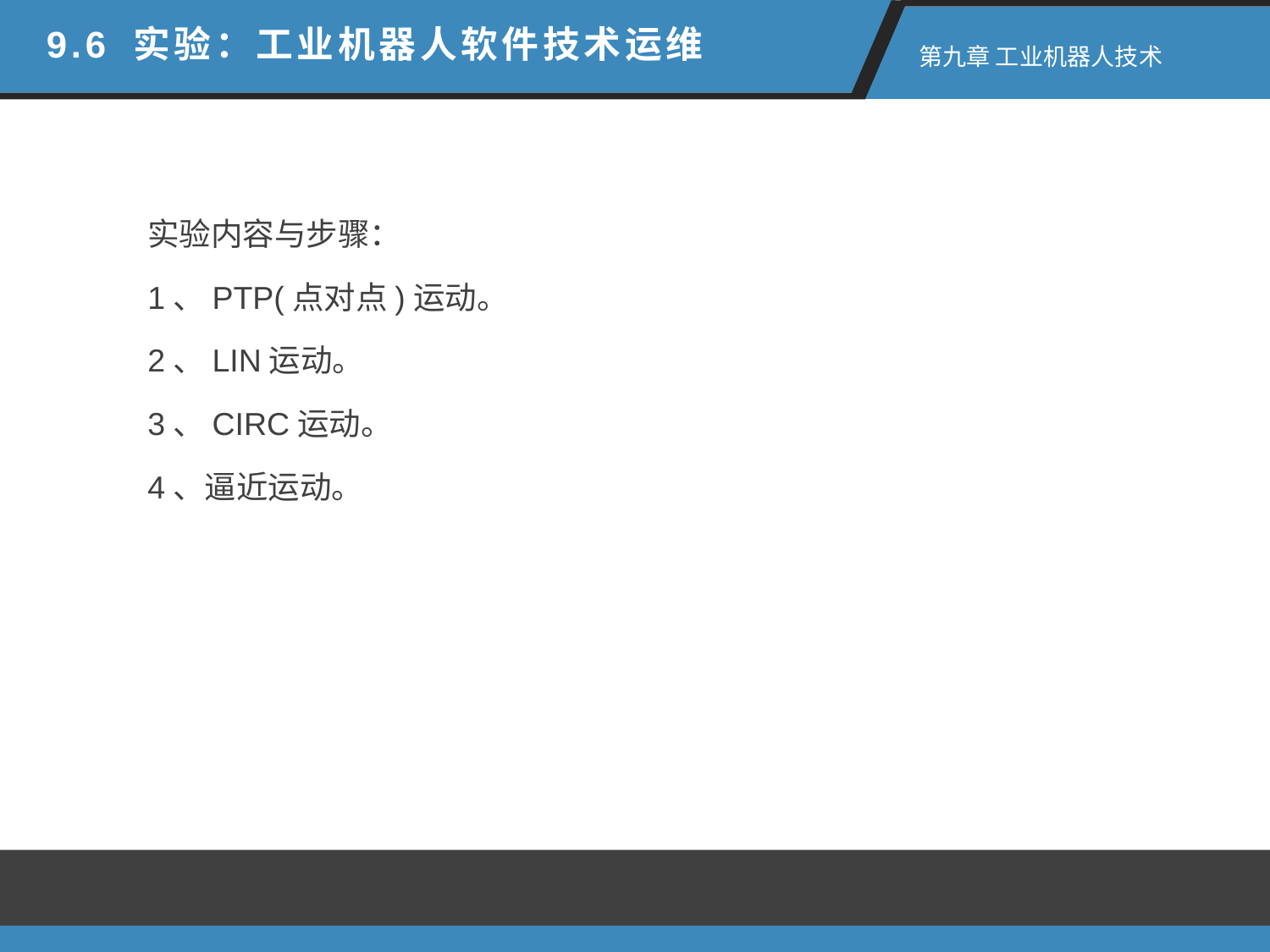

9.6 实验：工业机器人软件技术运维
第九章 工业机器人技术
实验内容与步骤：
1、PTP(点对点)运动。
2、LIN运动。
3、CIRC运动。
4、逼近运动。